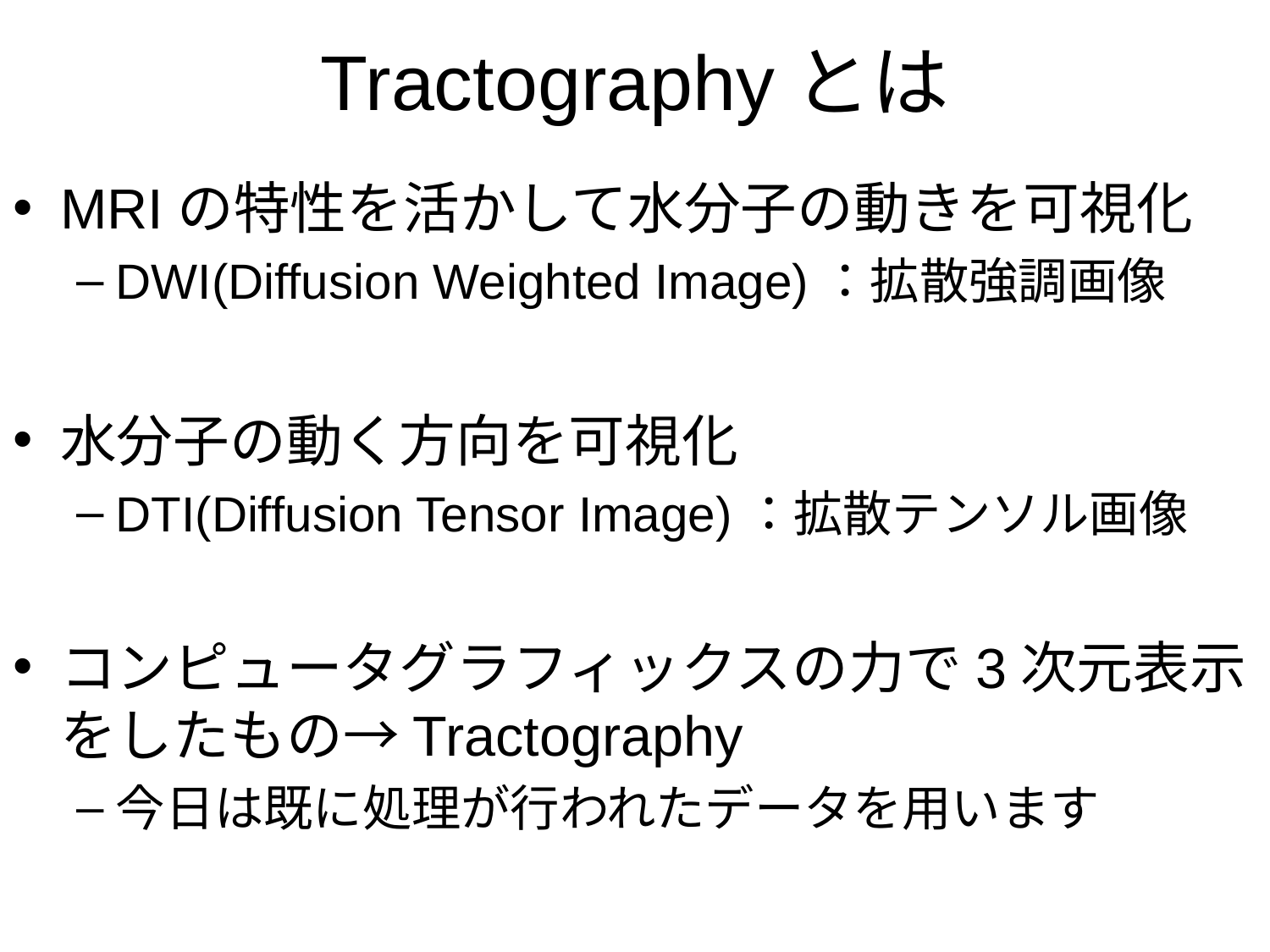

# Tractographyとは
MRIの特性を活かして水分子の動きを可視化
DWI(Diffusion Weighted Image)：拡散強調画像

水分子の動く方向を可視化
DTI(Diffusion Tensor Image)：拡散テンソル画像

コンピュータグラフィックスの力で3次元表示をしたもの→Tractography
今日は既に処理が行われたデータを用います